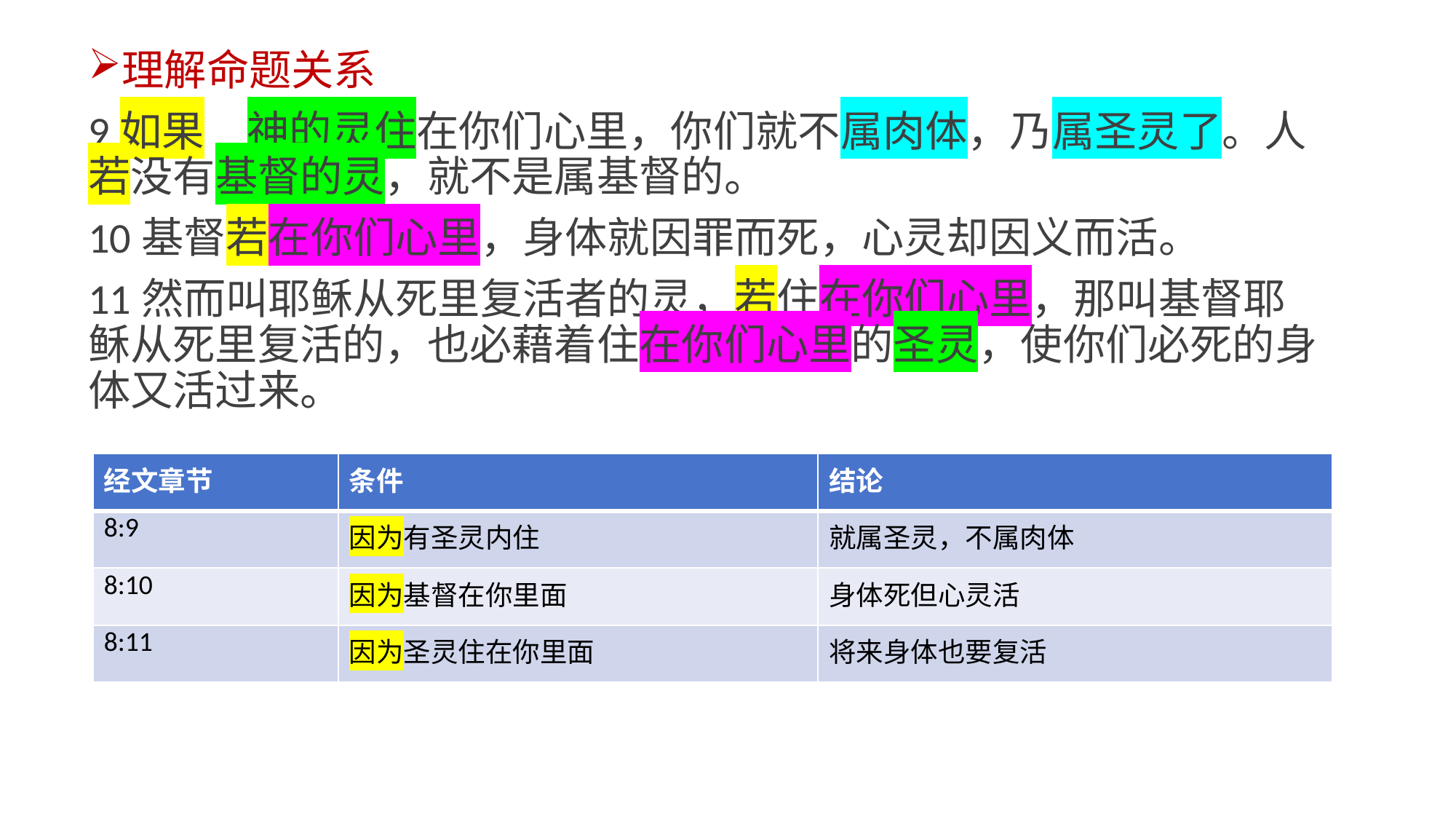

理解命题关系
9如果　神的灵住在你们心里，你们就不属肉体，乃属圣灵了。人若没有基督的灵，就不是属基督的。
10基督若在你们心里，身体就因罪而死，心灵却因义而活。
11然而叫耶稣从死里复活者的灵，若住在你们心里，那叫基督耶稣从死里复活的，也必藉着住在你们心里的圣灵，使你们必死的身体又活过来。

| 经文章节 | 条件 | 结论 |
| --- | --- | --- |
| 8:9 | 因为有圣灵内住 | 就属圣灵，不属肉体 |
| 8:10 | 因为基督在你里面 | 身体死但心灵活 |
| 8:11 | 因为圣灵住在你里面 | 将来身体也要复活 |